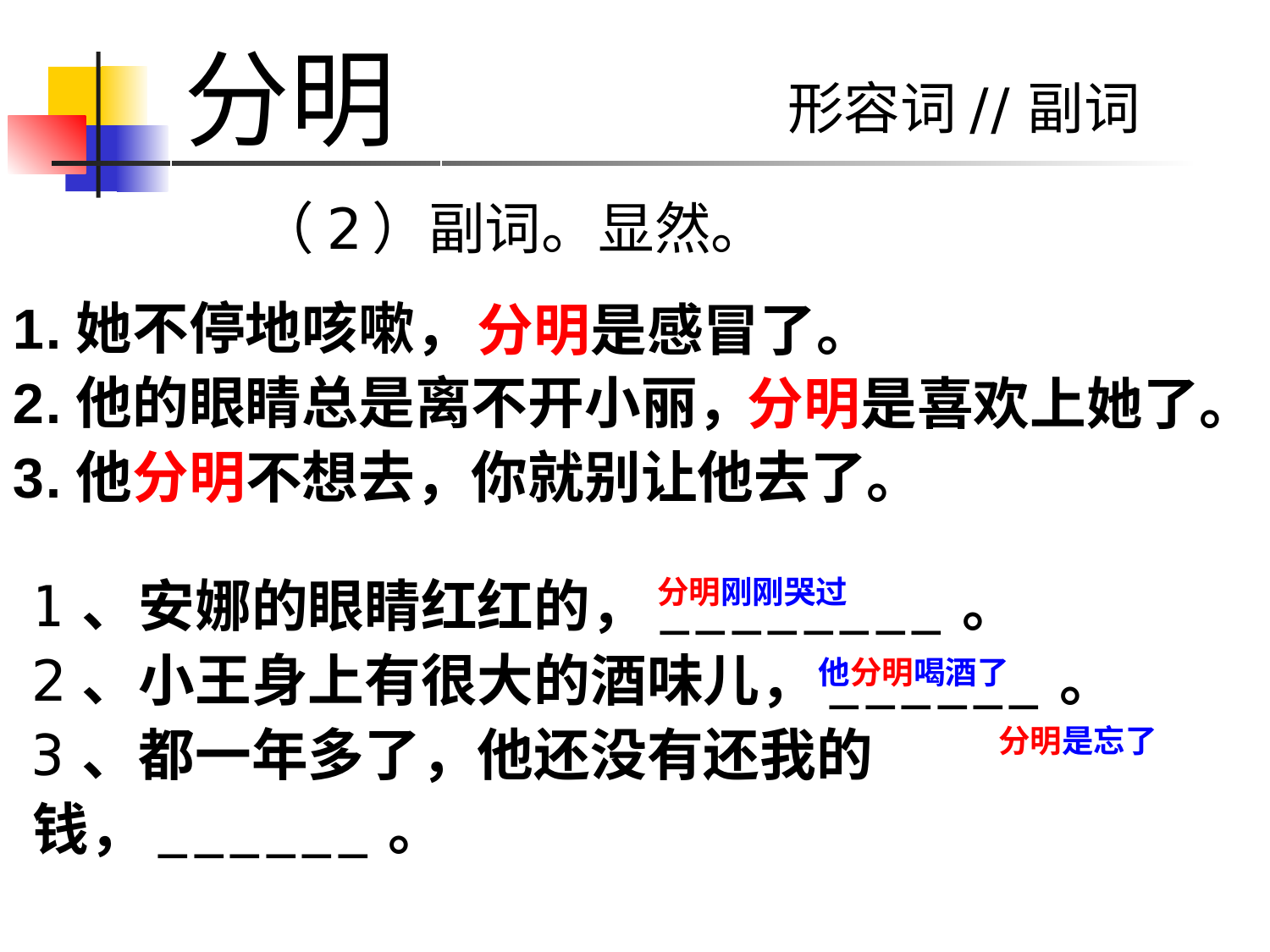

分明
形容词//副词
（2）副词。显然。
她不停地咳嗽，
他的眼睛总是离不开小丽，
他分明不想去，你就别让他去了。
分明是感冒了。
分明是喜欢上她了。
1、安娜的眼睛红红的，________。
2、小王身上有很大的酒味儿，______。
3、都一年多了，他还没有还我的钱，______。
分明刚刚哭过
他分明喝酒了
分明是忘了